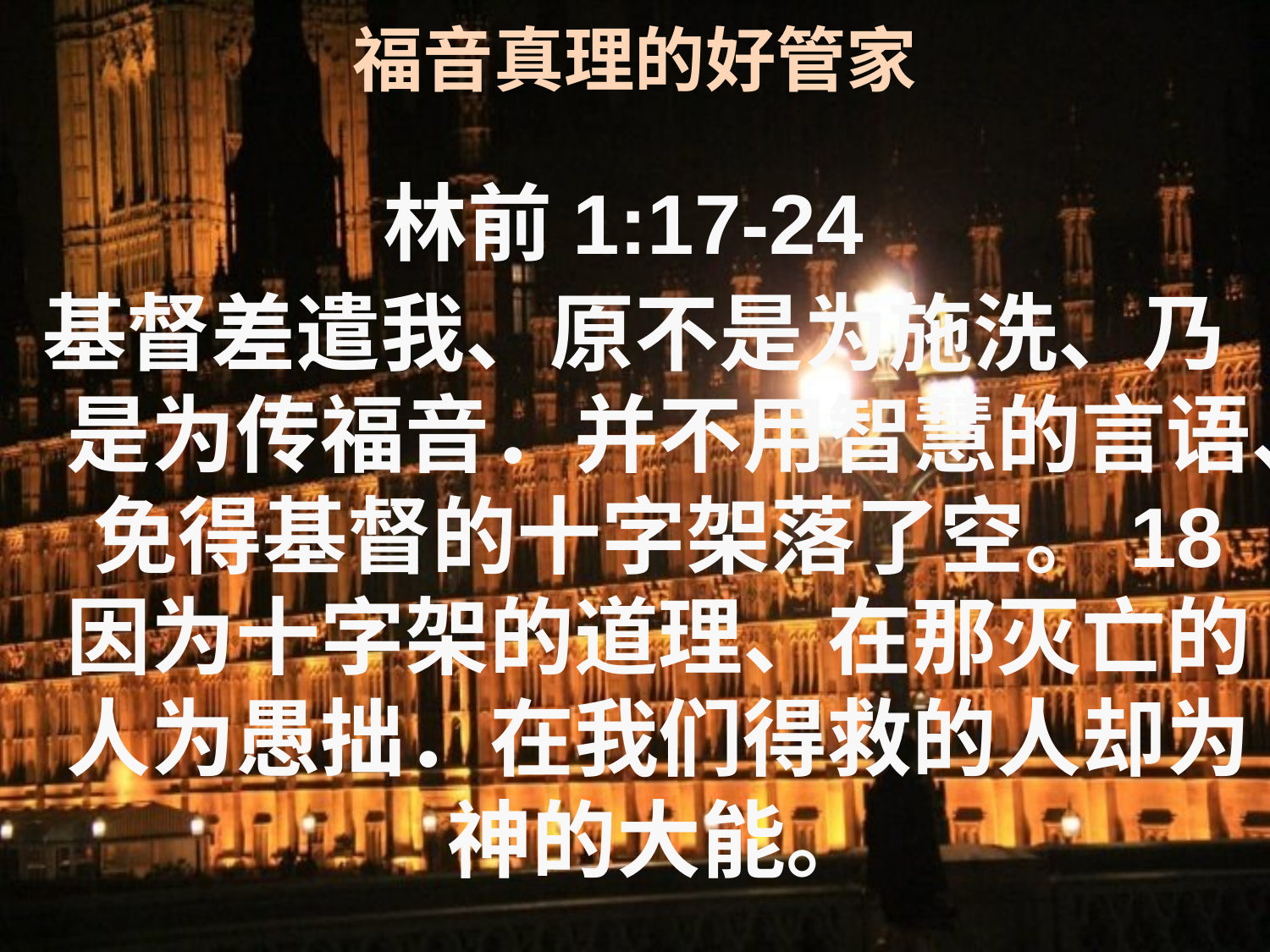

福音真理的好管家
林前1:17-24
基督差遣我、原不是为施洗、乃是为传福音．并不用智慧的言语、免得基督的十字架落了空。18 因为十字架的道理、在那灭亡的人为愚拙．在我们得救的人却为神的大能。